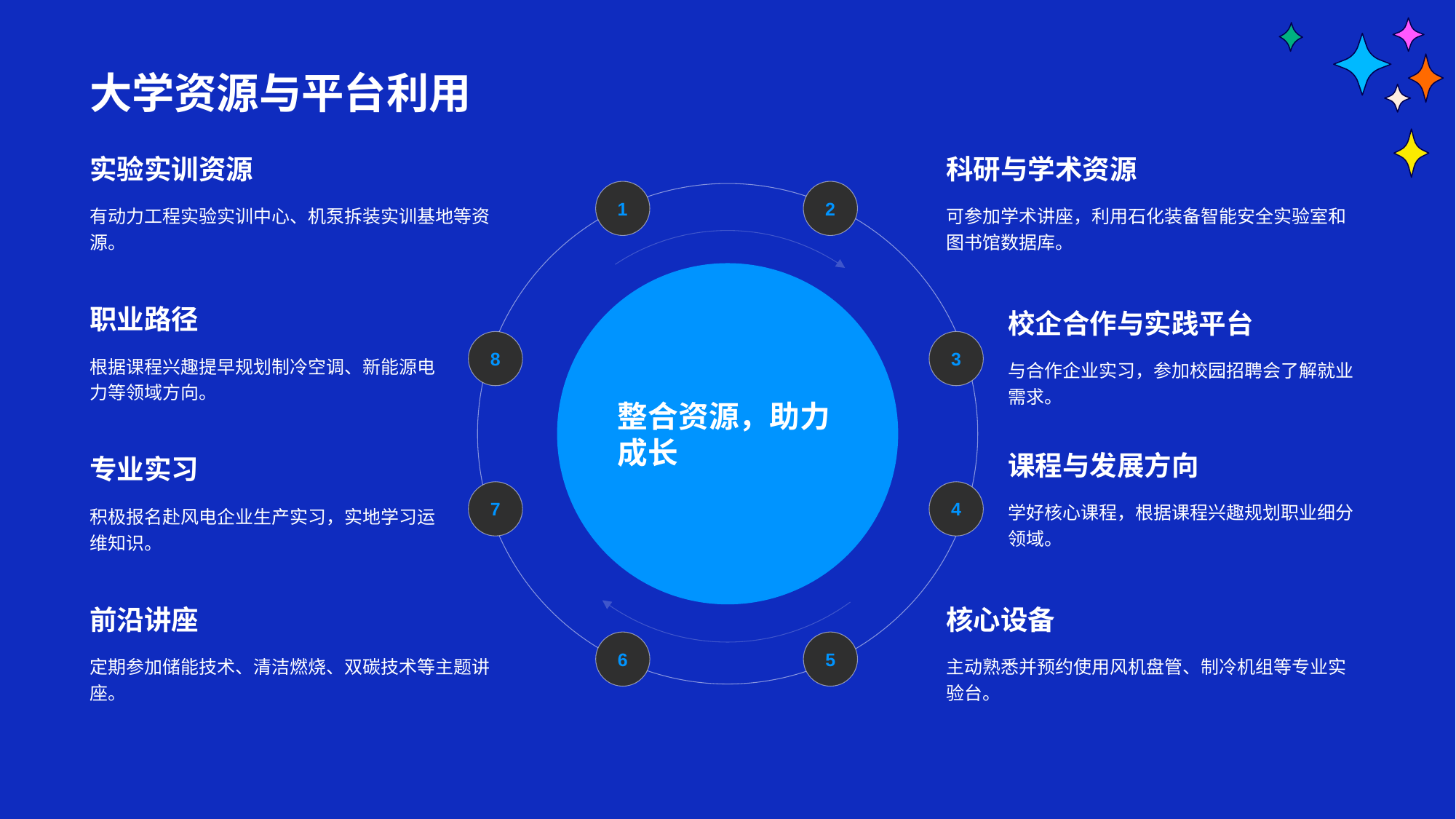

# 大学资源与平台利用
实验实训资源
1
有动力工程实验实训中心、机泵拆装实训基地等资源。
科研与学术资源
2
可参加学术讲座，利用石化装备智能安全实验室和图书馆数据库。

整合资源，助力成长
职业路径
8
根据课程兴趣提早规划制冷空调、新能源电力等领域方向。
校企合作与实践平台
3
与合作企业实习，参加校园招聘会了解就业需求。
课程与发展方向
4
学好核心课程，根据课程兴趣规划职业细分领域。
专业实习
7
积极报名赴风电企业生产实习，实地学习运维知识。
前沿讲座
6
定期参加储能技术、清洁燃烧、双碳技术等主题讲座。
核心设备
5
主动熟悉并预约使用风机盘管、制冷机组等专业实验台。